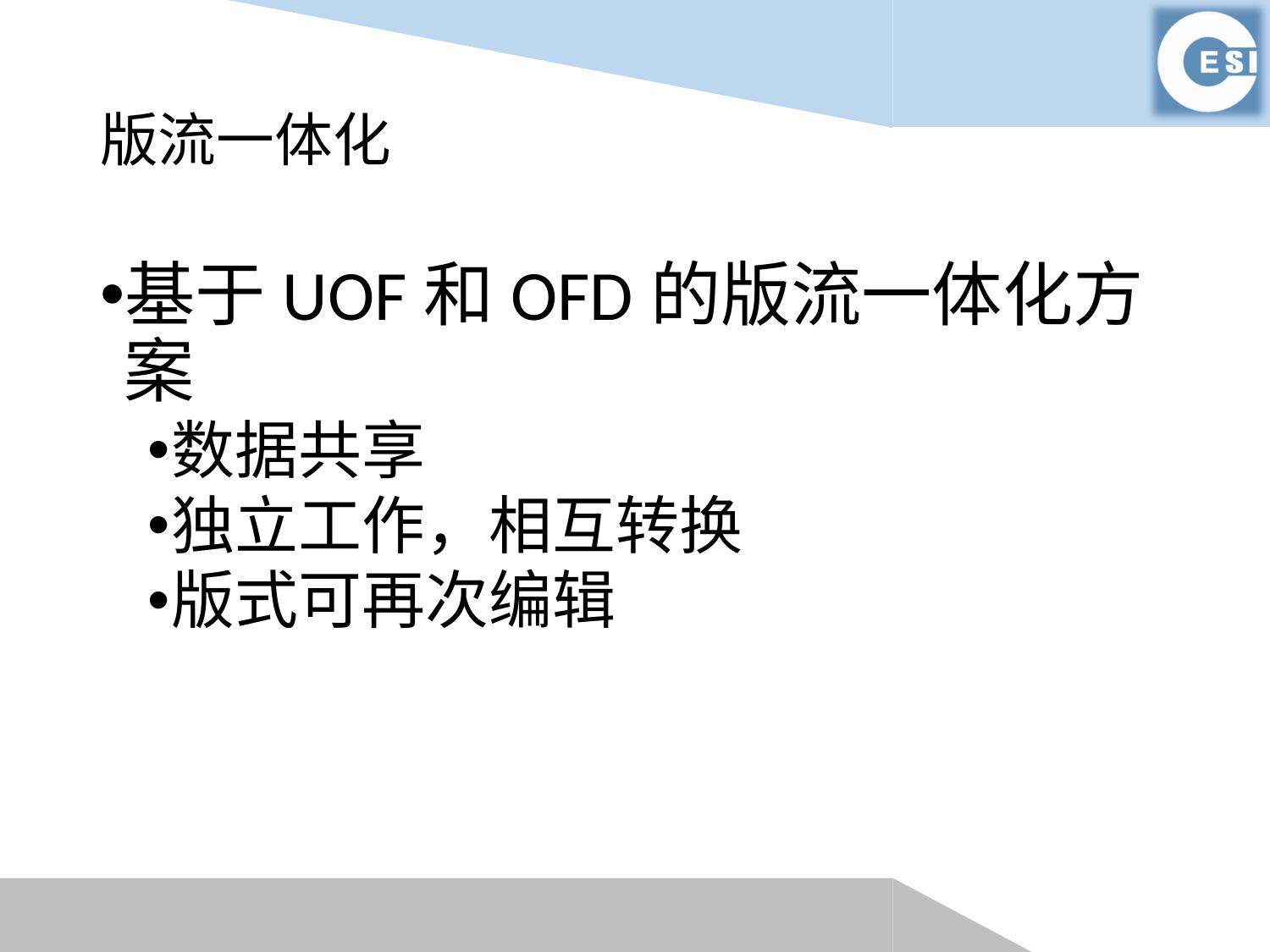

# 版流一体化
基于UOF和OFD的版流一体化方案
数据共享
独立工作，相互转换
版式可再次编辑